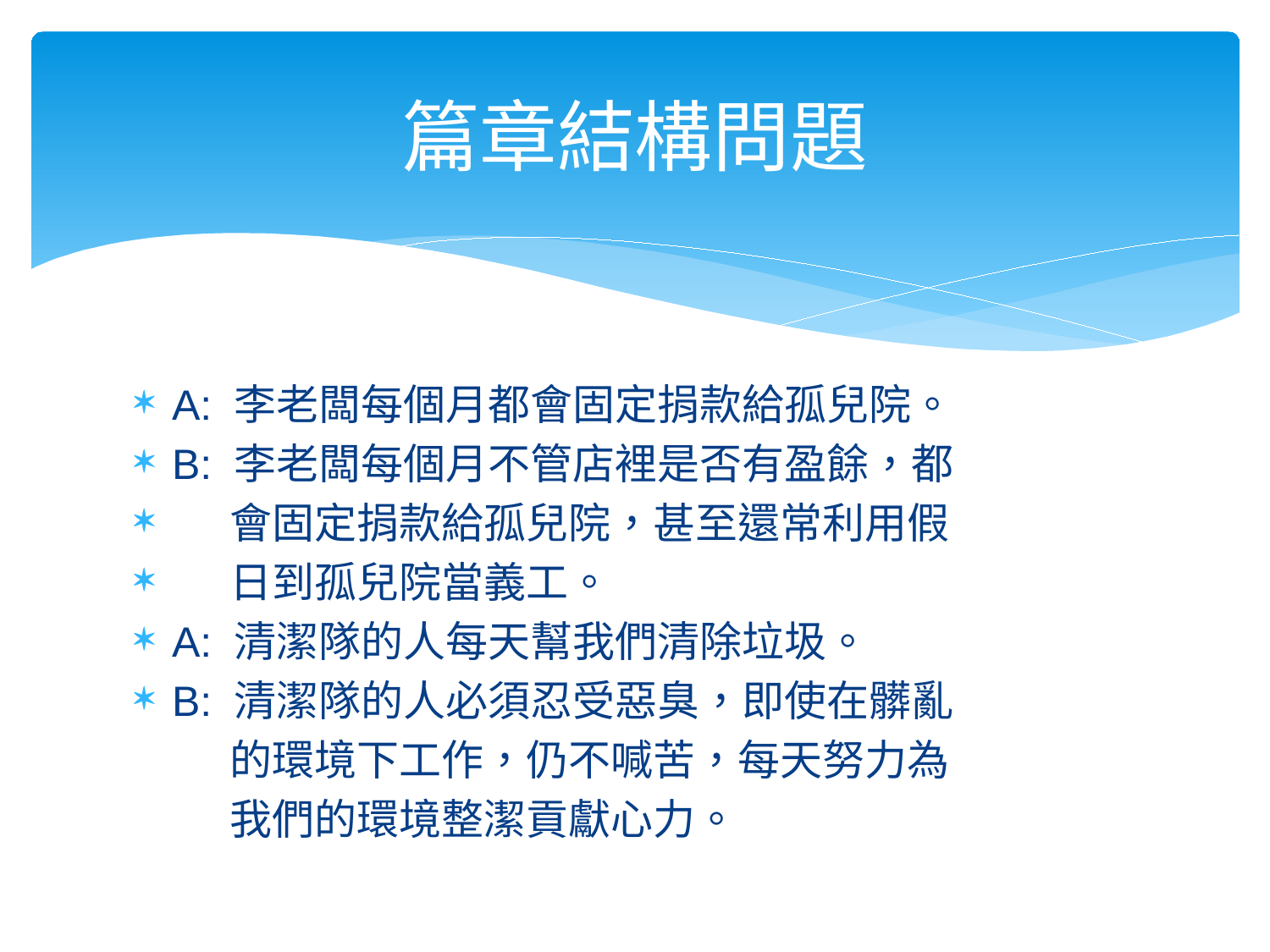

# 篇章結構問題
A: 李老闆每個月都會固定捐款給孤兒院。
B: 李老闆每個月不管店裡是否有盈餘，都
     會固定捐款給孤兒院，甚至還常利用假
     日到孤兒院當義工。
A: 清潔隊的人每天幫我們清除垃圾。
B: 清潔隊的人必須忍受惡臭，即使在髒亂
         的環境下工作，仍不喊苦，每天努力為
         我們的環境整潔貢獻心力。